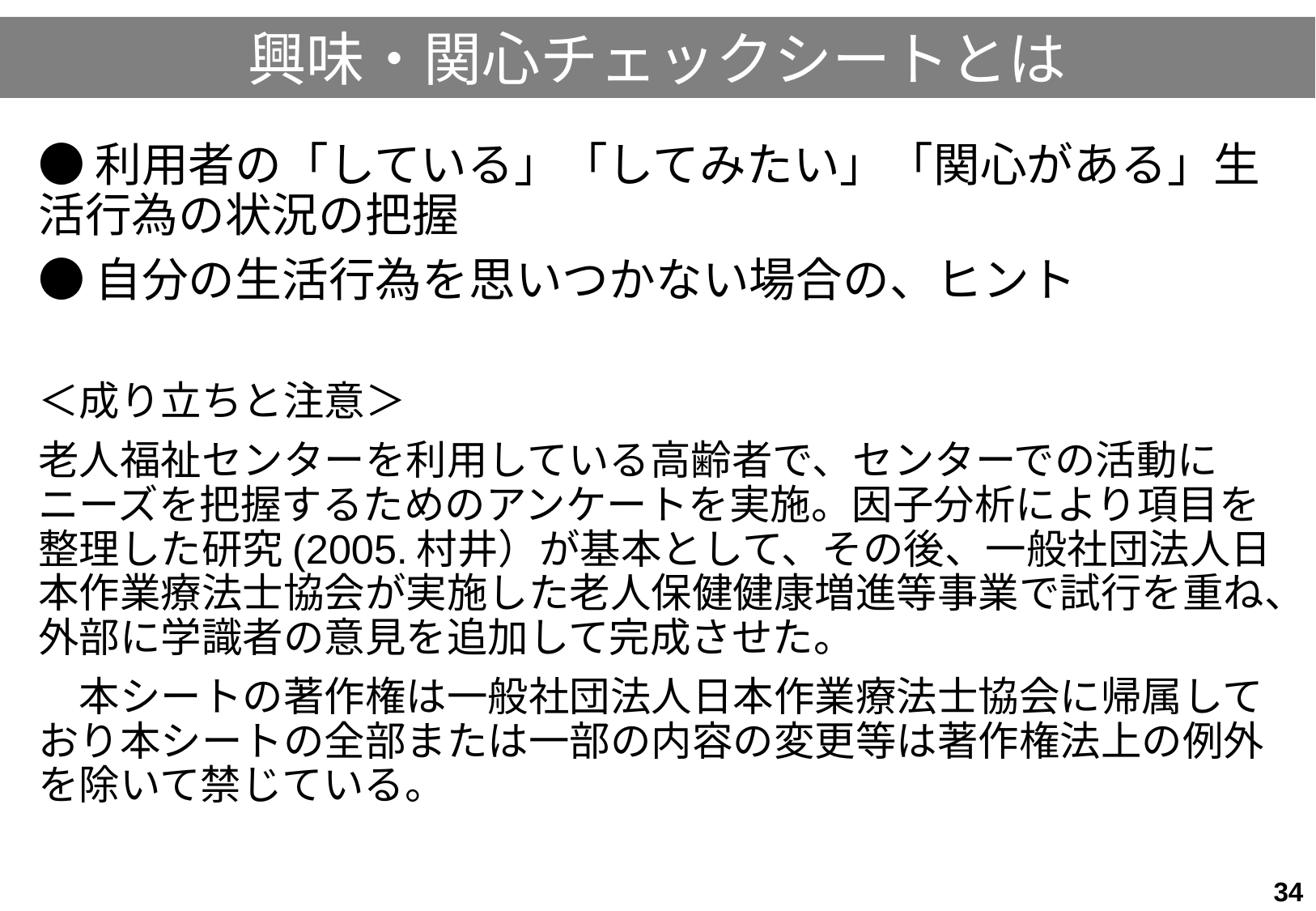

# 興味・関心チェックシートとは
●利用者の「している」「してみたい」「関心がある」生活行為の状況の把握
●自分の生活行為を思いつかない場合の、ヒント

＜成り立ちと注意＞
老人福祉センターを利用している高齢者で、センターでの活動にニーズを把握するためのアンケートを実施。因子分析により項目を整理した研究(2005.村井）が基本として、その後、一般社団法人日本作業療法士協会が実施した老人保健健康増進等事業で試行を重ね、外部に学識者の意見を追加して完成させた。
　本シートの著作権は一般社団法人日本作業療法士協会に帰属しており本シートの全部または一部の内容の変更等は著作権法上の例外を除いて禁じている。

34